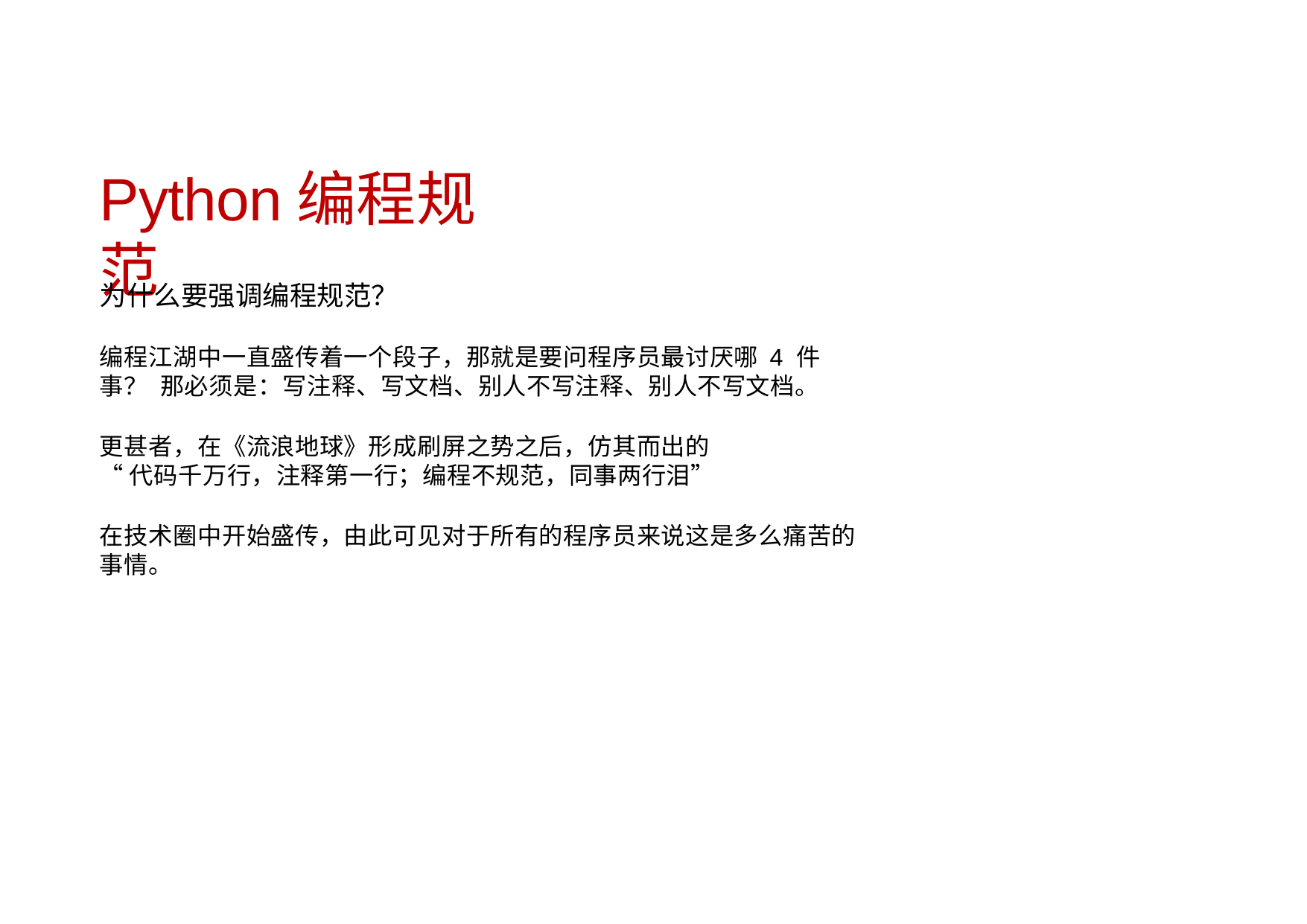

# Python编程规范
为什么要强调编程规范？

编程江湖中一直盛传着一个段子，那就是要问程序员最讨厌哪 4 件事？  那必须是：写注释、写文档、别人不写注释、别人不写文档。

更甚者，在《流浪地球》形成刷屏之势之后，仿其而出的
“代码千万行，注释第一行；编程不规范，同事两行泪”

在技术圈中开始盛传，由此可见对于所有的程序员来说这是多么痛苦的事情。